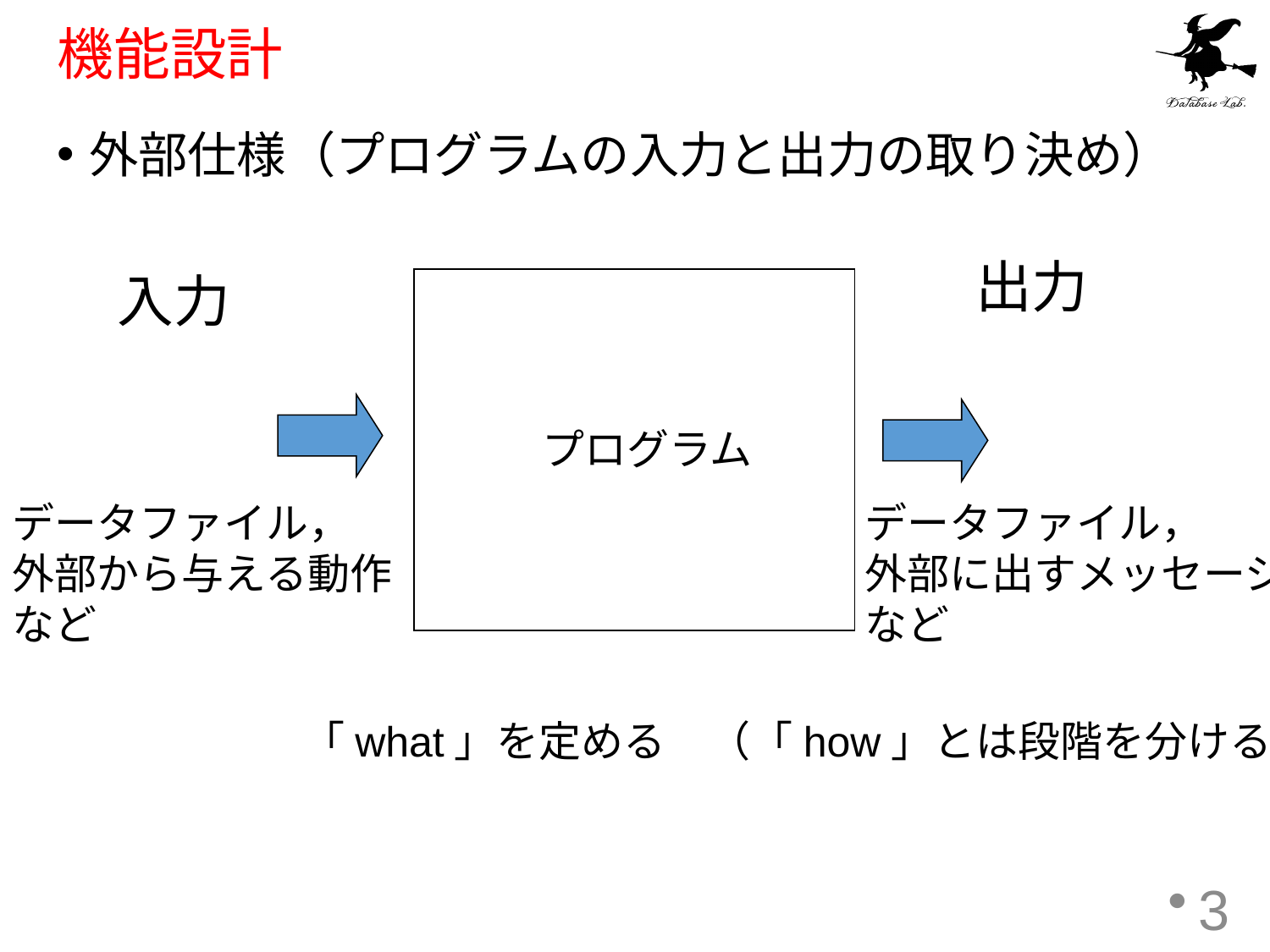

# 機能設計
外部仕様（プログラムの入力と出力の取り決め）
出力
入力

プログラム
データファイル，
外部から与える動作
など
データファイル，
外部に出すメッセージ
など
「what」を定める　（「how」とは段階を分ける）
3